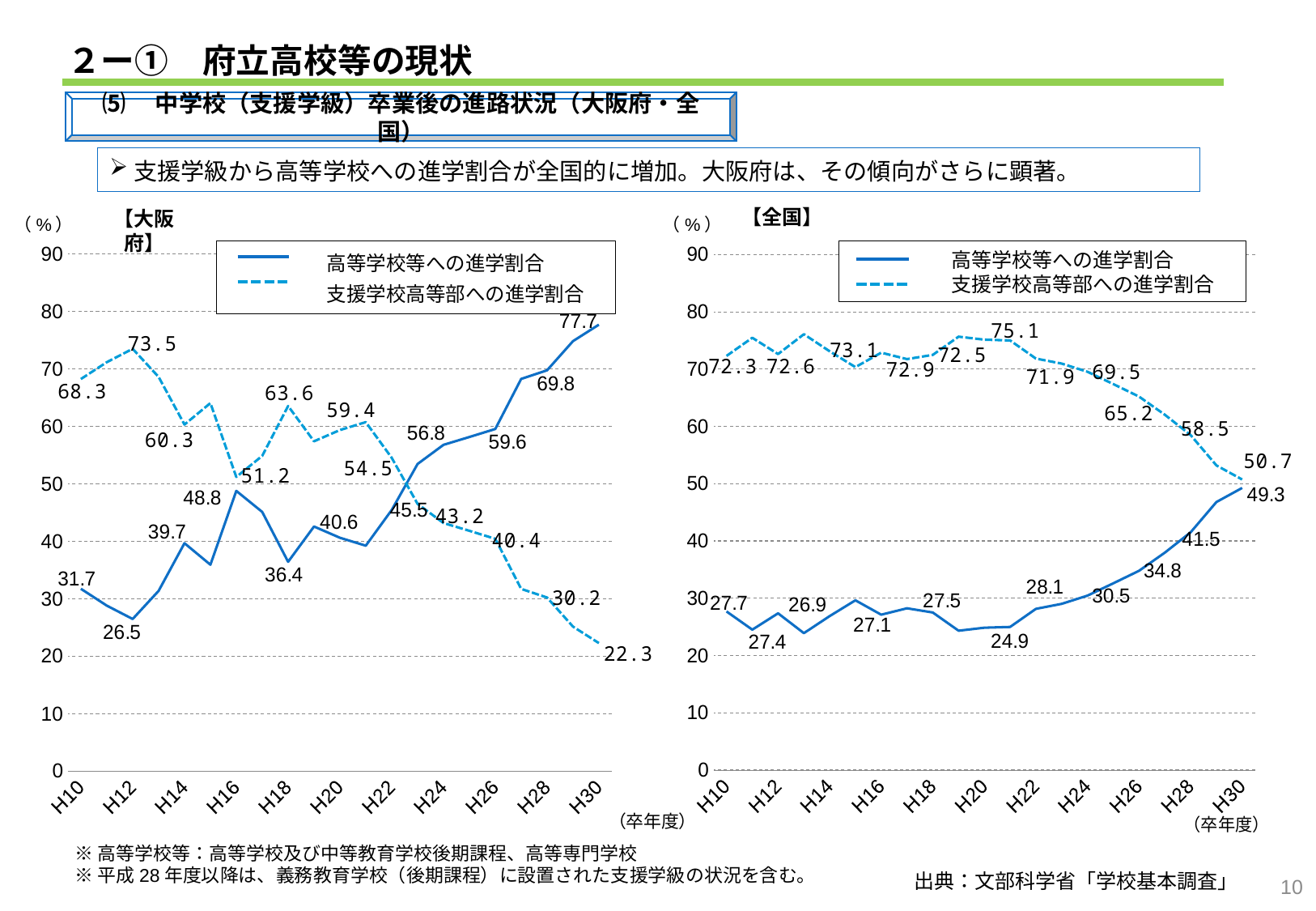

２ー①　府立高校等の現状
⑸　中学校（支援学級）卒業後の進路状況（大阪府・全国）
支援学級から高等学校への進学割合が全国的に増加。大阪府は、その傾向がさらに顕著。
【全国】
【大阪府】

### Chart

| Category | 高等学校・高等専門学校 | 支援学校 |
|---|---|---|
| H10 | 31.73996175908222 | 68.26003824091778 |
| H11 | 28.807339449541285 | 71.19266055045873 |
| H12 | 26.475849731663686 | 73.52415026833631 |
| H13 | 31.365313653136536 | 68.63468634686348 |
| H14 | 39.66942148760331 | 60.33057851239669 |
| H15 | 35.92375366568915 | 64.07624633431085 |
| H16 | 48.78706199460917 | 51.21293800539084 |
| H17 | 45.1219512195122 | 54.87804878048781 |
| H18 | 36.435124508519 | 63.564875491481 |
| H19 | 42.57975034674064 | 57.42024965325936 |
| H20 | 40.625 | 59.375 |
| H21 | 39.23809523809524 | 60.76190476190476 |
| H22 | 45.45454545454545 | 54.54545454545454 |
| H23 | 53.47432024169184 | 46.52567975830816 |
| H24 | 56.80297397769517 | 43.19702602230483 |
| H25 | 58.17081371889711 | 41.82918628110289 |
| H26 | 59.55974842767296 | 40.44025157232704 |
| H27 | 68.27896512935882 | 31.72103487064117 |
| H28 | 69.78305785123968 | 30.216942148760328 |
| H29 | 74.8491879350348 | 25.150812064965194 |
| H30 | 77.72215269086358 | 22.27784730913642 |
（%）
（%）

### Chart

| Category | 高等学校・高等専門学校 | 支援学校 |
|---|---|---|
| H10 | 27.690651906519065 | 72.30934809348093 |
| H11 | 24.517576664173525 | 75.48242333582648 |
| H12 | 27.371956339210747 | 72.62804366078926 |
| H13 | 23.90257717360521 | 76.09742282639479 |
| H14 | 26.885448916408667 | 73.11455108359132 |
| H15 | 29.64367816091954 | 70.35632183908046 |
| H16 | 27.124563445867288 | 72.8754365541327 |
| H17 | 28.246859639541235 | 71.75314036045877 |
| H18 | 27.508842849924203 | 72.4911571500758 |
| H19 | 24.33018124507486 | 75.66981875492513 |
| H20 | 24.854386603567526 | 75.14561339643248 |
| H21 | 24.988138541831407 | 75.0118614581686 |
| H22 | 28.148818957059845 | 71.85118104294015 |
| H23 | 29.025682837342032 | 70.97431716265797 |
| H24 | 30.453635757171448 | 69.54636424282855 |
| H25 | 32.6020345630592 | 67.3979654369408 |
| H26 | 34.792747624322274 | 65.20725237567773 |
| H27 | 37.95207455069891 | 62.04792544930109 |
| H28 | 41.503284360427216 | 58.496715639572784 |
| H29 | 46.80556219238304 | 53.19443780761696 |
| H30 | 49.26422345112007 | 50.735776548879926 |
　　　　　高等学校等への進学割合
　　　　　支援学校高等部への進学割合
（卒年度）
※高等学校等：高等学校及び中等教育学校後期課程、高等専門学校
※平成28年度以降は、義務教育学校（後期課程）に設置された支援学級の状況を含む。
出典：文部科学省「学校基本調査」
10